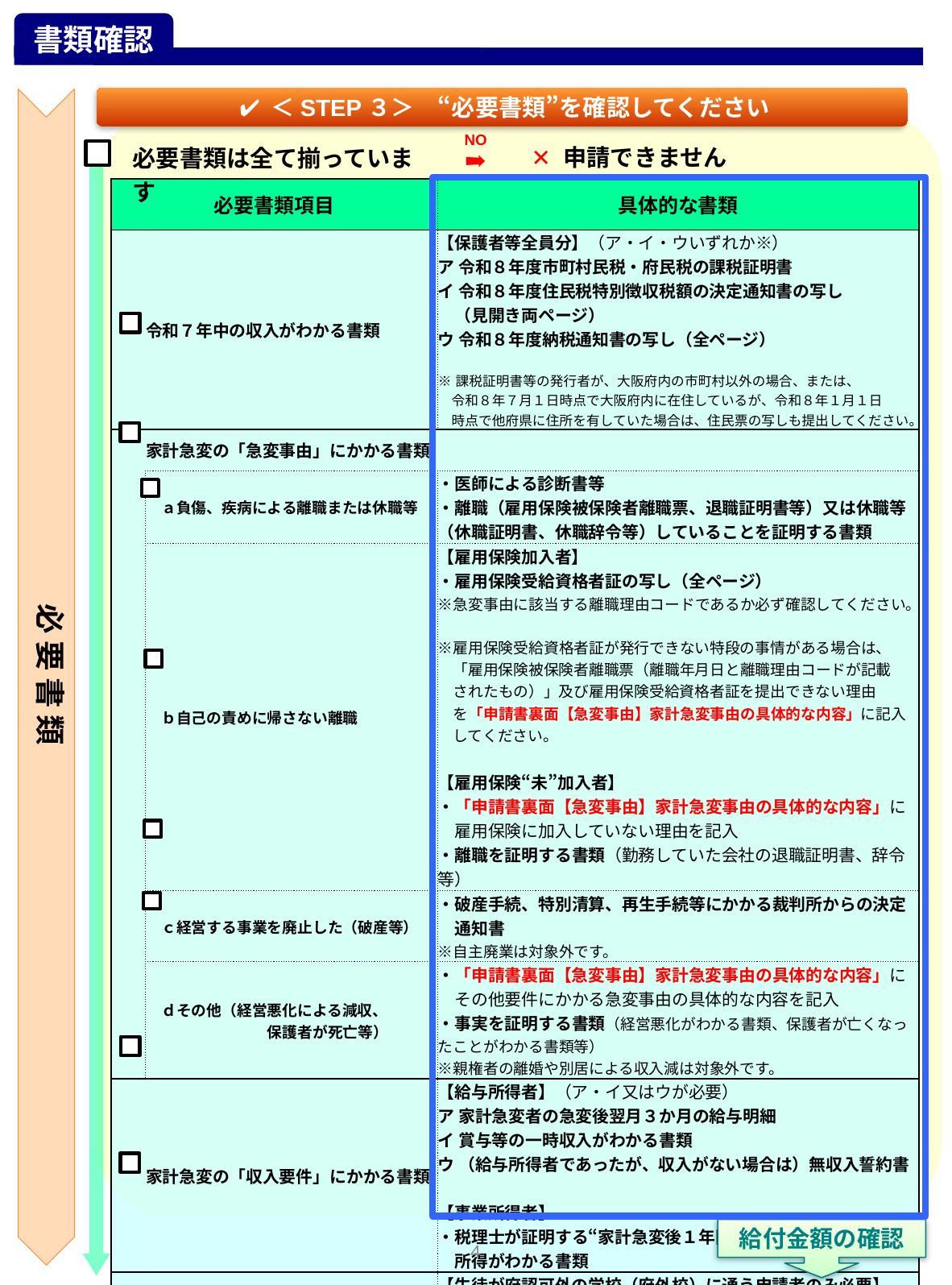

書類確認

 ✔ ＜STEP３＞　“必要書類”を確認してください

| NO ➡ |
| --- |
| ✕ 申請できません |
| --- |
| 必要書類は全て揃っています |
| --- |

| 必要書類項目 |  |  | 具体的な書類 |
| --- | --- | --- | --- |
|  | 令和７年中の収入がわかる書類 |  | 【保護者等全員分】（ア・イ・ウいずれか※） ア 令和８年度市町村民税・府民税の課税証明書 イ 令和８年度住民税特別徴収税額の決定通知書の写し 　（見開き両ページ） ウ 令和８年度納税通知書の写し（全ページ） ※課税証明書等の発行者が、大阪府内の市町村以外の場合、または、 　令和８年７月１日時点で大阪府内に在住しているが、令和８年１月１日 　時点で他府県に住所を有していた場合は、住民票の写しも提出してください。 |
|  | 家計急変の「急変事由」にかかる書類 |  |  |
|  |  | ａ負傷、疾病による離職または休職等 | ・医師による診断書等 ・離職（雇用保険被保険者離職票、退職証明書等）又は休職等（休職証明書、休職辞令等）していることを証明する書類 |
|  |  | ｂ自己の責めに帰さない離職 | 【雇用保険加入者】 ・雇用保険受給資格者証の写し（全ページ） ※急変事由に該当する離職理由コードであるか必ず確認してください。 ※雇用保険受給資格者証が発行できない特段の事情がある場合は、 　「雇用保険被保険者離職票（離職年月日と離職理由コードが記載 　されたもの）」及び雇用保険受給資格者証を提出できない理由 　を「申請書裏面【急変事由】家計急変事由の具体的な内容」に記入 　してください。 【雇用保険“未”加入者】 ・「申請書裏面【急変事由】家計急変事由の具体的な内容」に 　雇用保険に加入していない理由を記入 ・離職を証明する書類（勤務していた会社の退職証明書、辞令等） |
|  |  | ｃ経営する事業を廃止した（破産等） | ・破産手続、特別清算、再生手続等にかかる裁判所からの決定 　通知書 ※自主廃業は対象外です。 |
|  |  | ｄその他（経営悪化による減収、 　　　　　　　保護者が死亡等） | ・「申請書裏面【急変事由】家計急変事由の具体的な内容」に 　その他要件にかかる急変事由の具体的な内容を記入 ・事実を証明する書類（経営悪化がわかる書類、保護者が亡くなったことがわかる書類等） ※親権者の離婚や別居による収入減は対象外です。 |
|  | 家計急変の「収入要件」にかかる書類 |  | 【給与所得者】（ア・イ又はウが必要） ア 家計急変者の急変後翌月３か月の給与明細 イ 賞与等の一時収入がわかる書類 ウ （給与所得者であったが、収入がない場合は）無収入誓約書 【事業所得者】 ・税理士が証明する“家計急変後１年間”の売上・経費・営業 　所得がわかる書類 |
|  | 振込先口座がわかる書類 （府外校のみ） |  | 【生徒が府認可外の学校（府外校）に通う申請者のみ必要】 ・振込先口座の通帳等の写し ※金融機関名、支店名、口座番号、口座名義人が分かるページの写し（ネットバンキング可） |

| □ |
| --- |

必 要 書 類

4
給付金額の確認